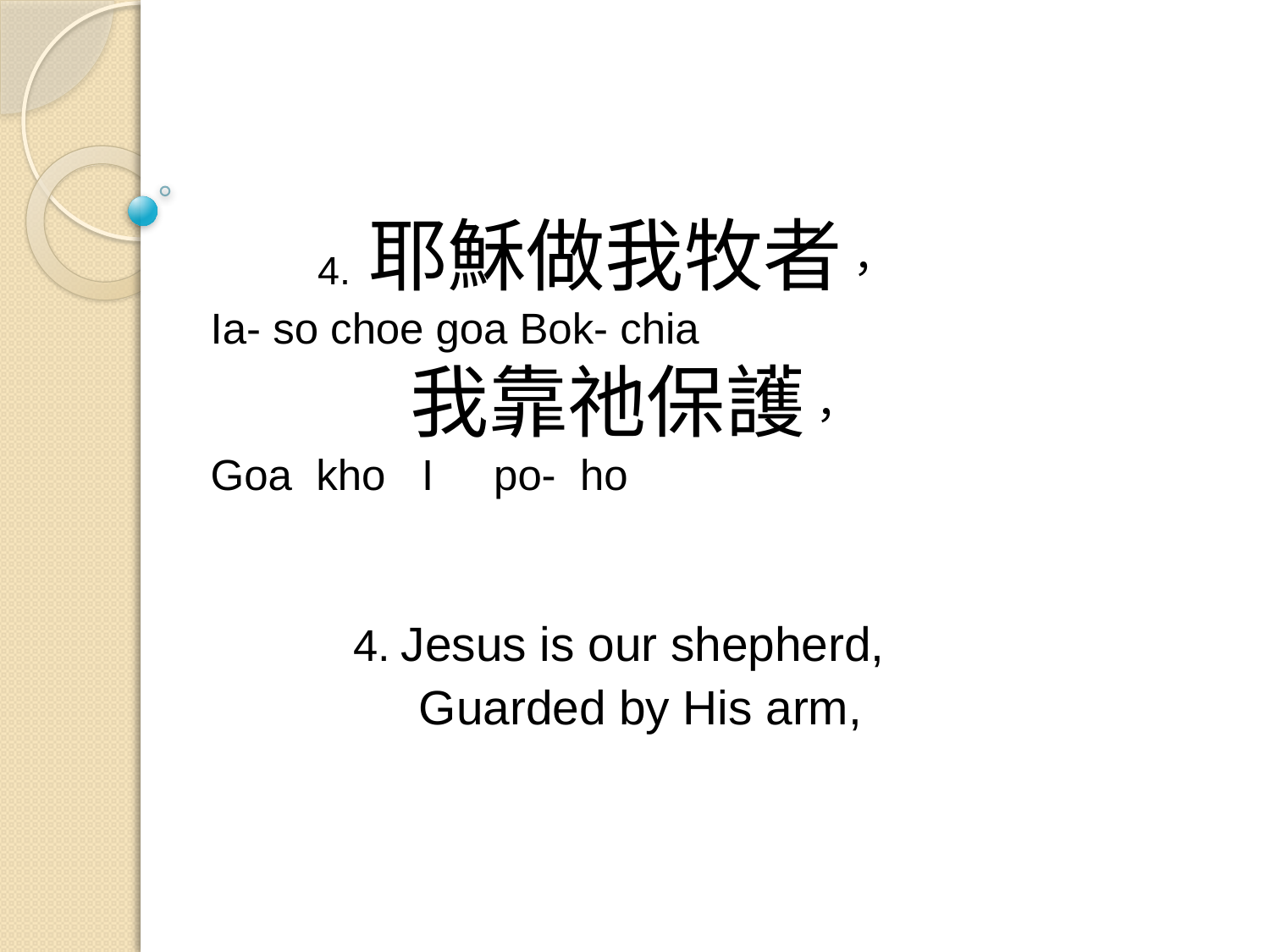

# 4. 耶穌做我牧者， Ia- so choe goa Bok- chia 我靠祂保護， Goa  kho   I     po-  ho 4. Jesus is our shepherd, Guarded by His arm,